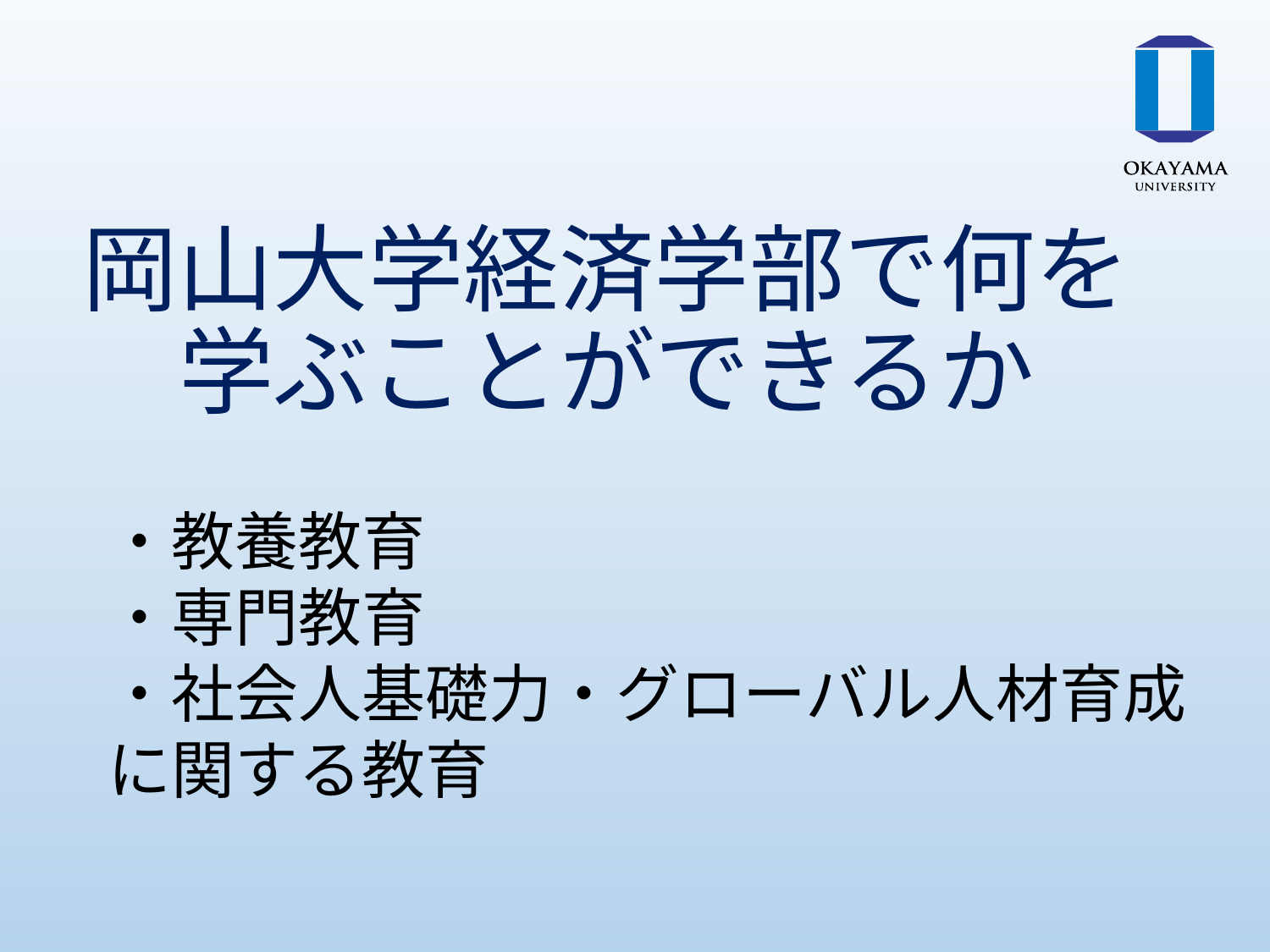

# 岡山大学経済学部で何を学ぶことができるか
・教養教育
・専門教育
・社会人基礎力・グローバル人材育成に関する教育